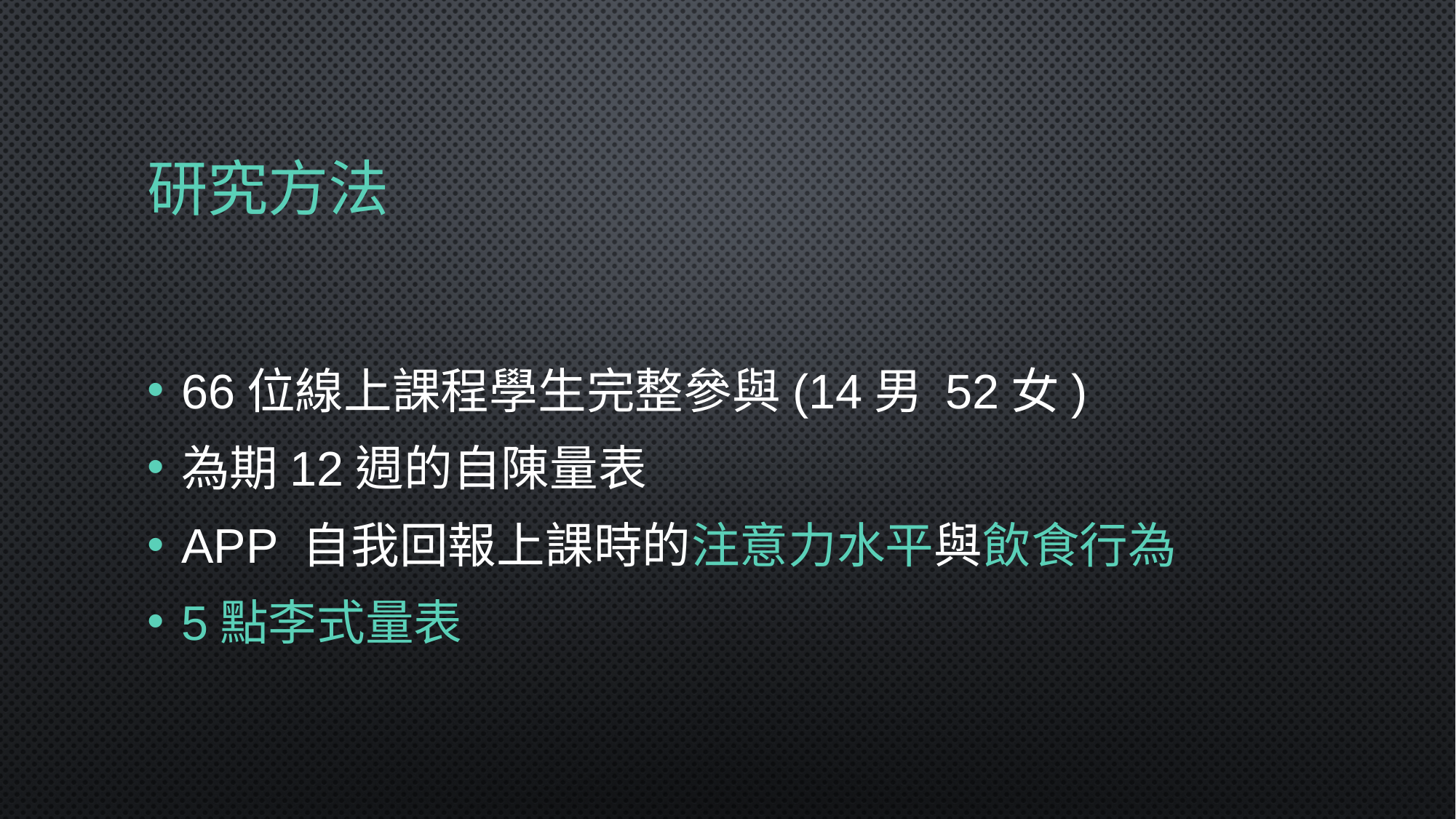

# 研究方法
66位線上課程學生完整參與(14男 52女)
為期12週的自陳量表
APP 自我回報上課時的注意力水平與飲食行為
5點李式量表